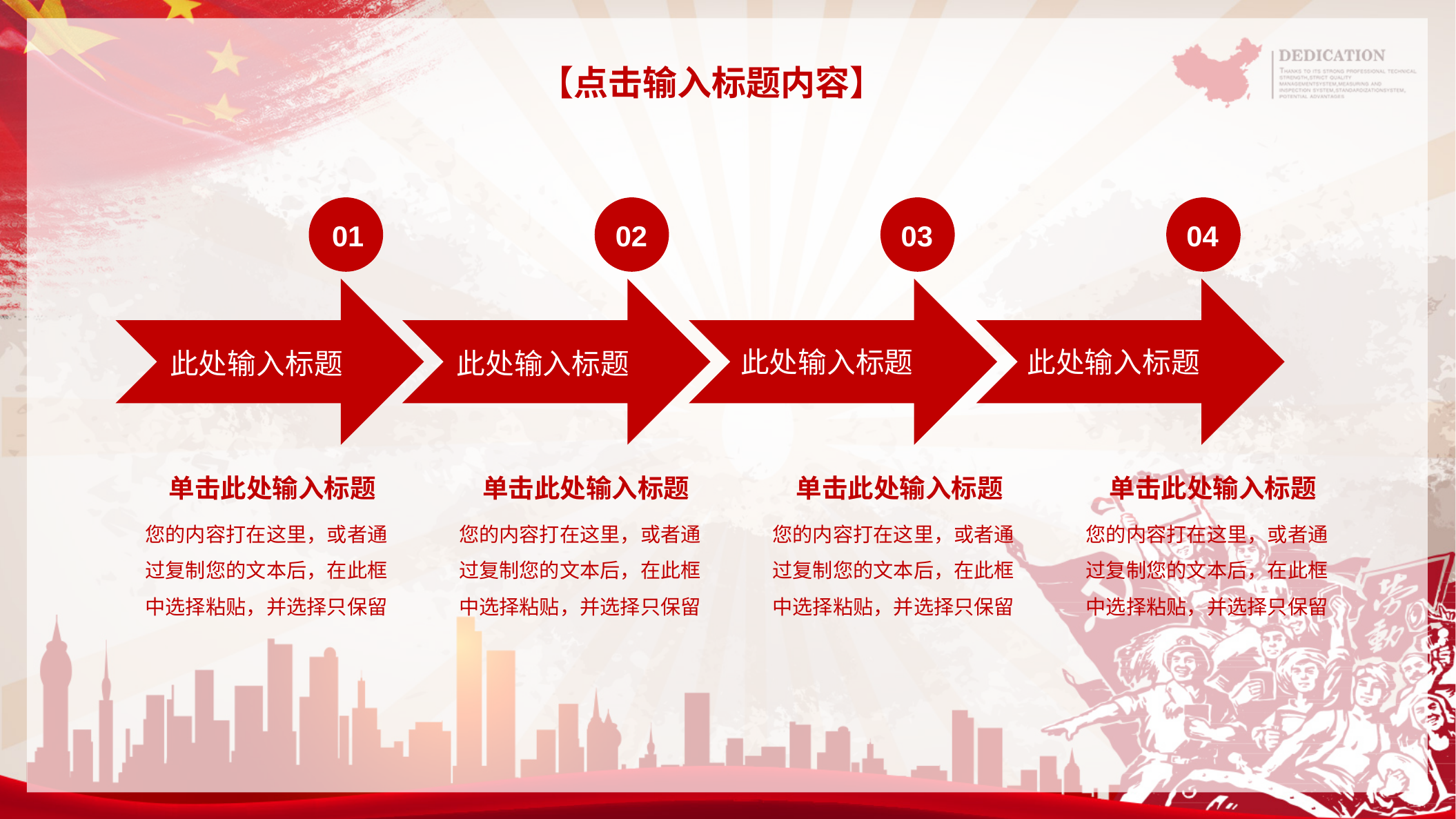

【点击输入标题内容】

01
02
03
04

此处输入标题

此处输入标题

此处输入标题

此处输入标题

 单击此处输入标题
您的内容打在这里，或者通过复制您的文本后，在此框中选择粘贴，并选择只保留
 单击此处输入标题
您的内容打在这里，或者通过复制您的文本后，在此框中选择粘贴，并选择只保留
 单击此处输入标题
您的内容打在这里，或者通过复制您的文本后，在此框中选择粘贴，并选择只保留
 单击此处输入标题
您的内容打在这里，或者通过复制您的文本后，在此框中选择粘贴，并选择只保留